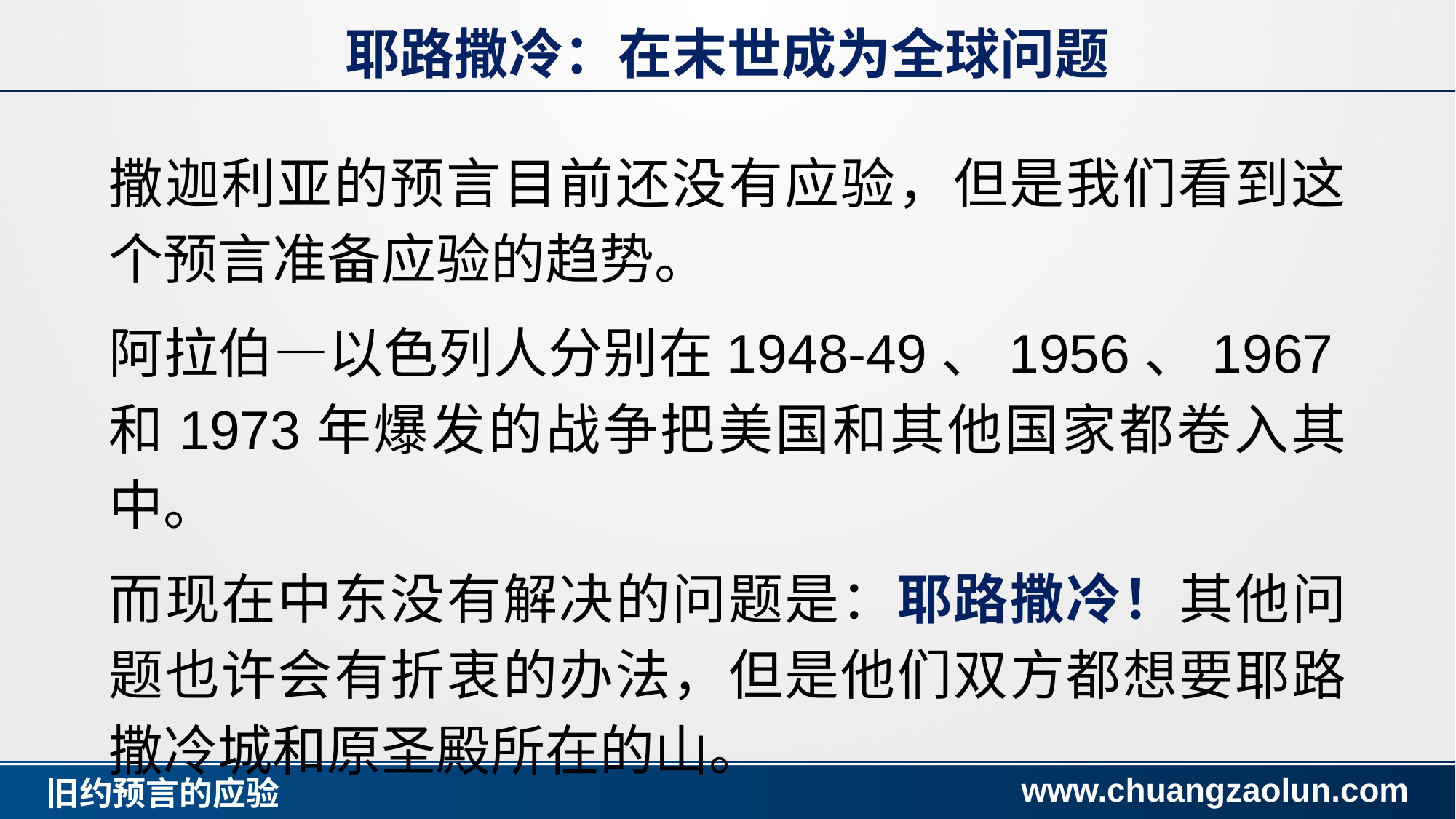

耶路撒冷：在末世成为全球问题
撒迦利亚的预言目前还没有应验，但是我们看到这个预言准备应验的趋势。
阿拉伯—以色列人分别在1948-49、1956、1967和1973年爆发的战争把美国和其他国家都卷入其中。
而现在中东没有解决的问题是：耶路撒冷！其他问题也许会有折衷的办法，但是他们双方都想要耶路撒冷城和原圣殿所在的山。